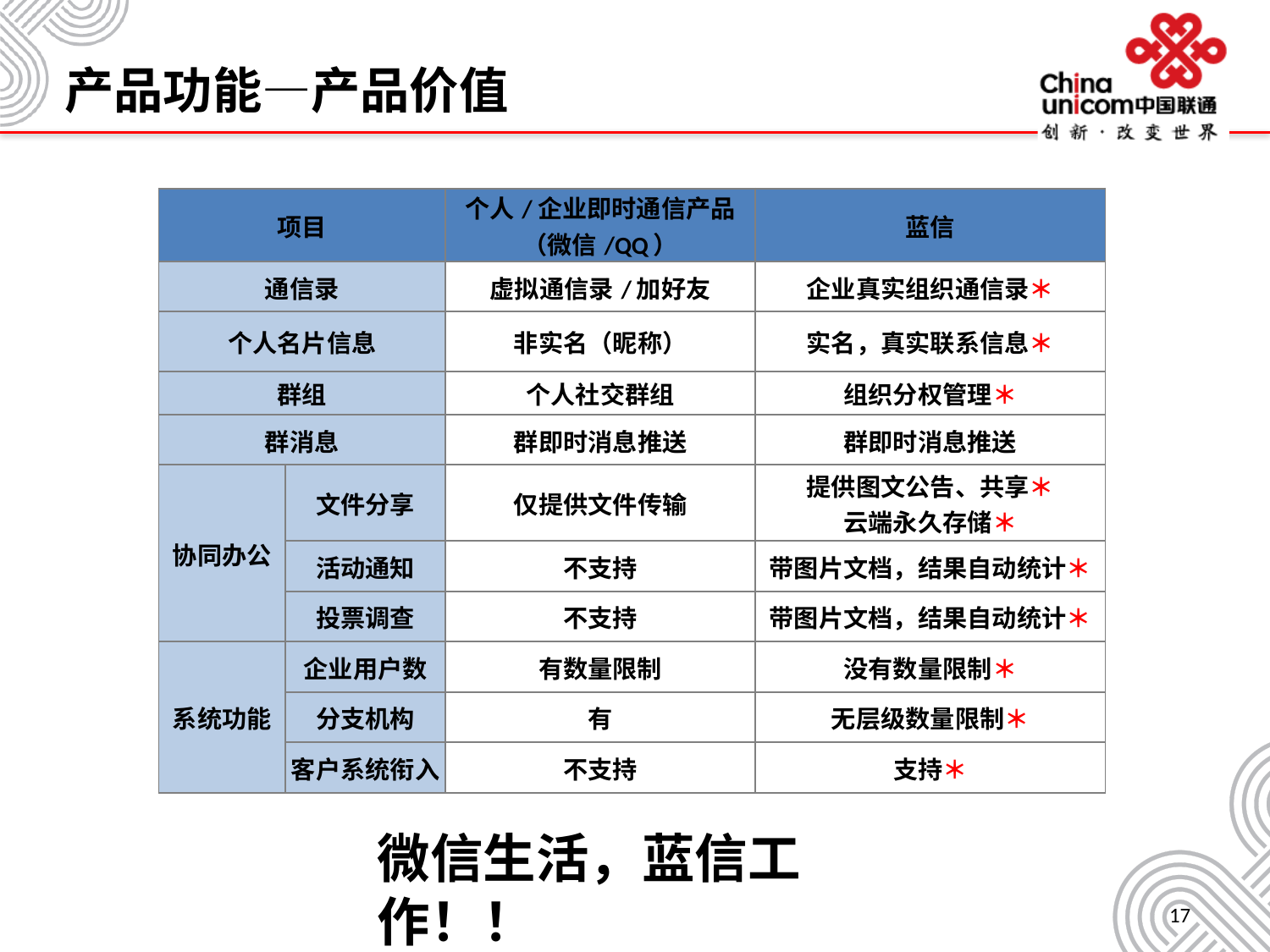

产品功能—产品价值
| 项目 |  | 个人/企业即时通信产品 （微信/QQ） | 蓝信 |
| --- | --- | --- | --- |
| 通信录 |  | 虚拟通信录/加好友 | 企业真实组织通信录＊ |
| 个人名片信息 |  | 非实名（昵称） | 实名，真实联系信息＊ |
| 群组 |  | 个人社交群组 | 组织分权管理＊ |
| 群消息 |  | 群即时消息推送 | 群即时消息推送 |
| 协同办公 | 文件分享 | 仅提供文件传输 | 提供图文公告、共享＊ 云端永久存储＊ |
|  | 活动通知 | 不支持 | 带图片文档，结果自动统计＊ |
|  | 投票调查 | 不支持 | 带图片文档，结果自动统计＊ |
| 系统功能 | 企业用户数 | 有数量限制 | 没有数量限制＊ |
|  | 分支机构 | 有 | 无层级数量限制＊ |
|  | 客户系统衔入 | 不支持 | 支持＊ |
微信生活，蓝信工作！！
17